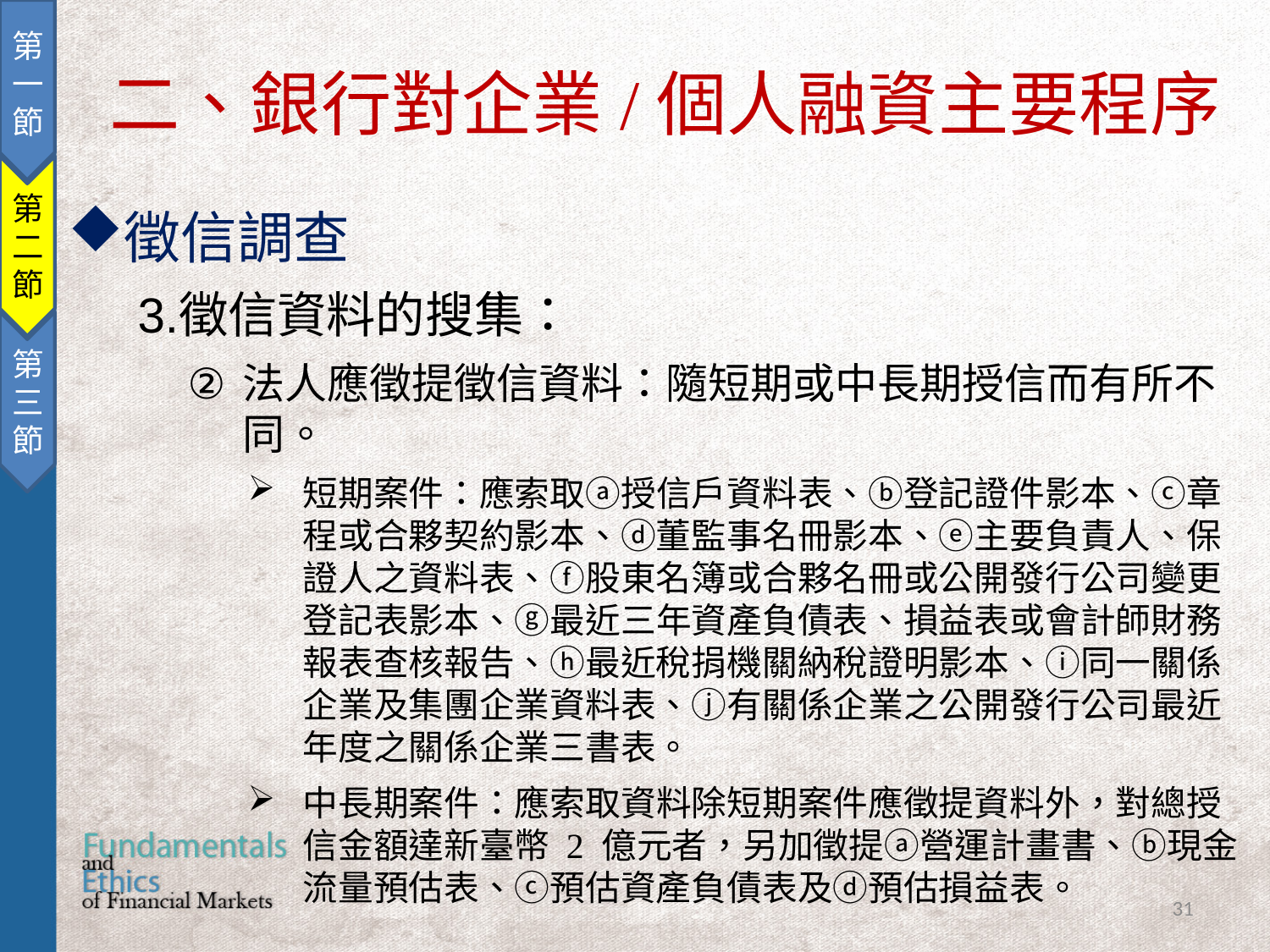

第一節
第二節
第三節
二、銀行對企業/個人融資主要程序
徵信調查
徵信資料的搜集：
法人應徵提徵信資料：隨短期或中長期授信而有所不同。
短期案件：應索取ⓐ授信戶資料表、ⓑ登記證件影本、ⓒ章程或合夥契約影本、ⓓ董監事名冊影本、ⓔ主要負責人、保證人之資料表、ⓕ股東名簿或合夥名冊或公開發行公司變更登記表影本、ⓖ最近三年資產負債表、損益表或會計師財務報表查核報告、ⓗ最近稅捐機關納稅證明影本、ⓘ同一關係企業及集團企業資料表、ⓙ有關係企業之公開發行公司最近年度之關係企業三書表。
中長期案件：應索取資料除短期案件應徵提資料外，對總授信金額達新臺幣 2 億元者，另加徵提ⓐ營運計畫書、ⓑ現金流量預估表、ⓒ預估資產負債表及ⓓ預估損益表。

31